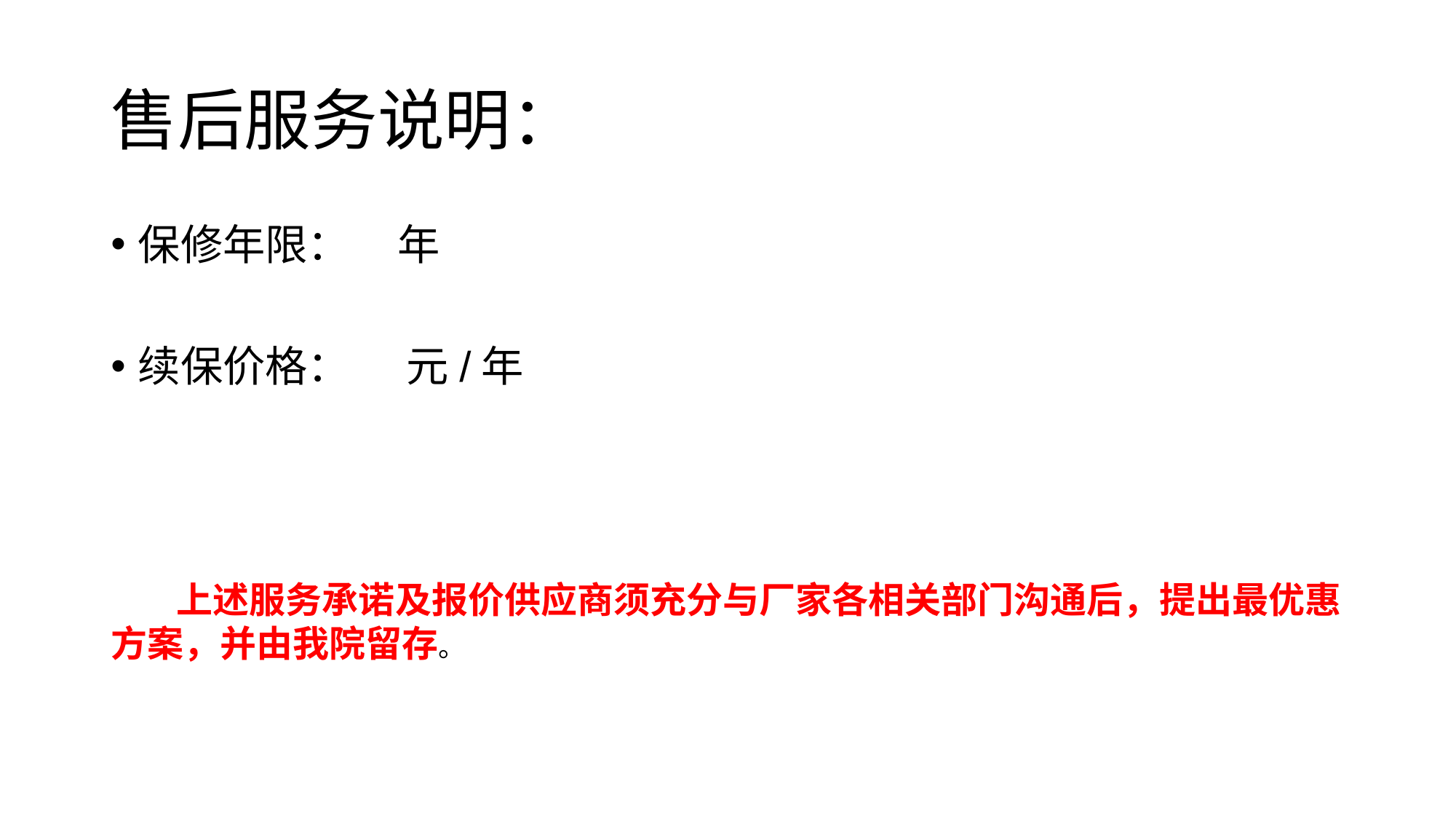

# 售后服务说明：
保修年限：     年

续保价格：      元/年

       上述服务承诺及报价供应商须充分与厂家各相关部门沟通后，提出最优惠方案，并由我院留存。